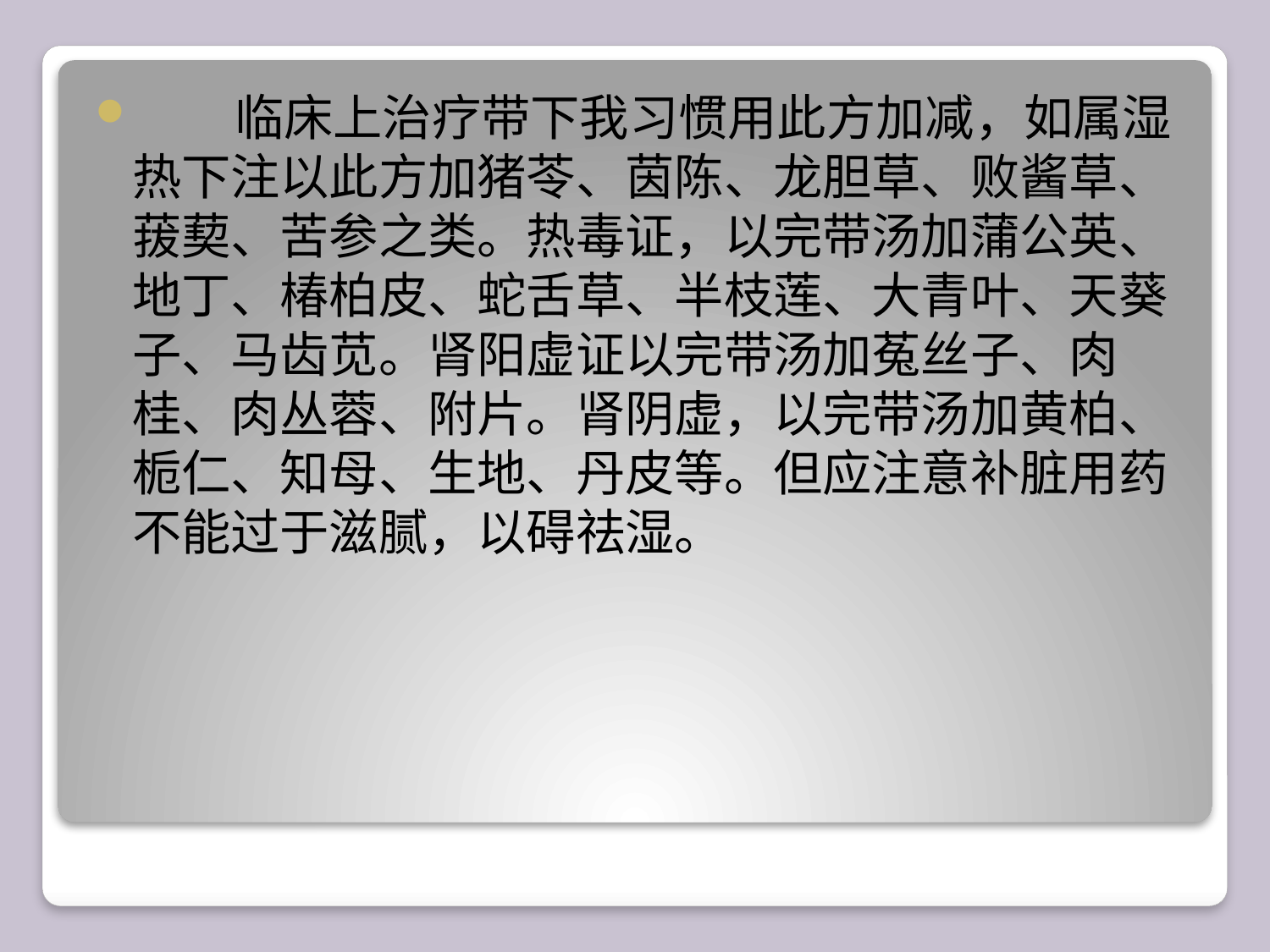

临床上治疗带下我习惯用此方加减，如属湿热下注以此方加猪苓、茵陈、龙胆草、败酱草、菝葜、苦参之类。热毒证，以完带汤加蒲公英、地丁、椿柏皮、蛇舌草、半枝莲、大青叶、天葵子、马齿苋。肾阳虚证以完带汤加菟丝子、肉桂、肉丛蓉、附片。肾阴虚，以完带汤加黄柏、栀仁、知母、生地、丹皮等。但应注意补脏用药不能过于滋腻，以碍祛湿。

#